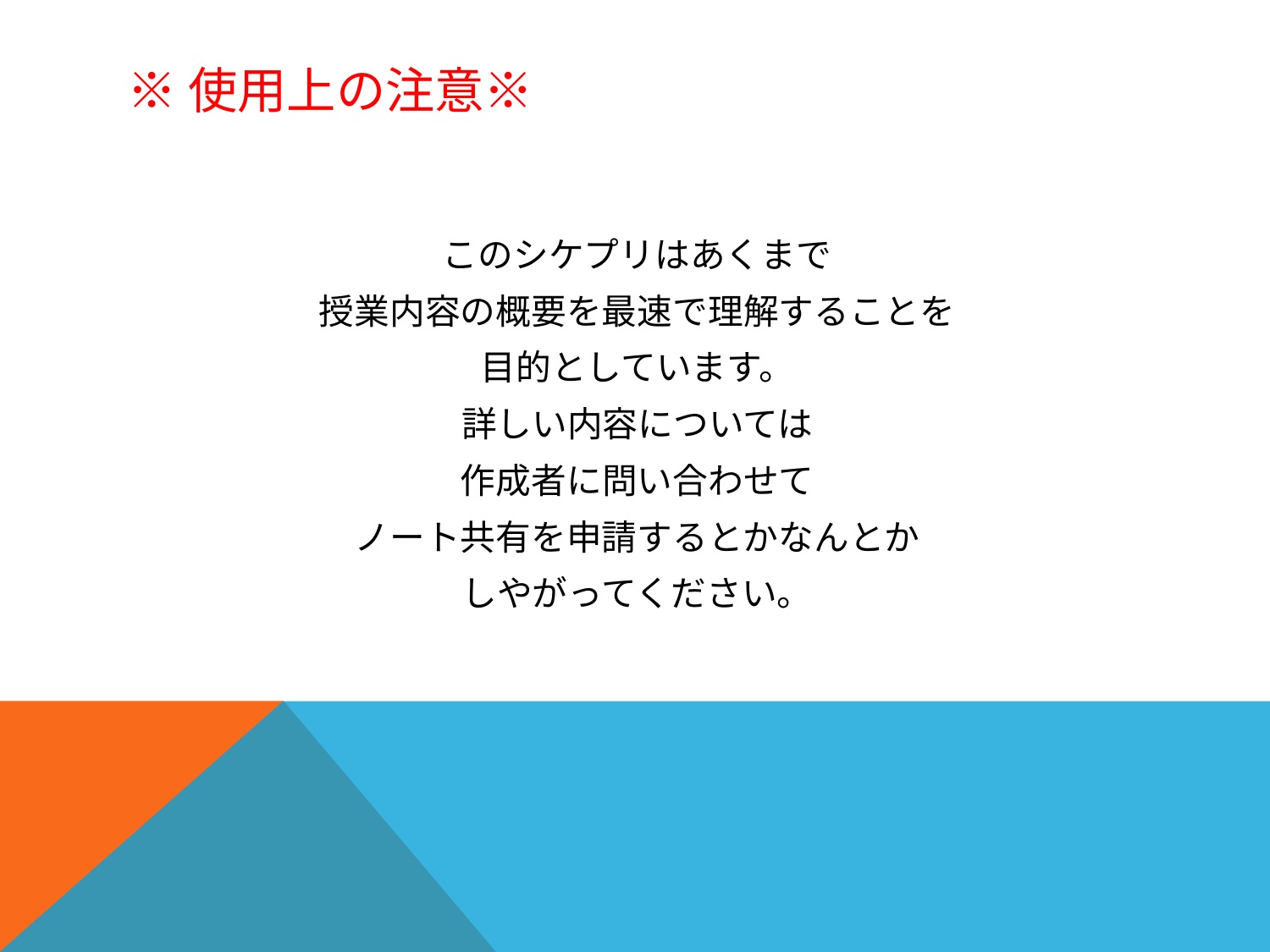

# ※使用上の注意※
このシケプリはあくまで
授業内容の概要を最速で理解することを
目的としています。
詳しい内容については
作成者に問い合わせて
ノート共有を申請するとかなんとか
しやがってください。